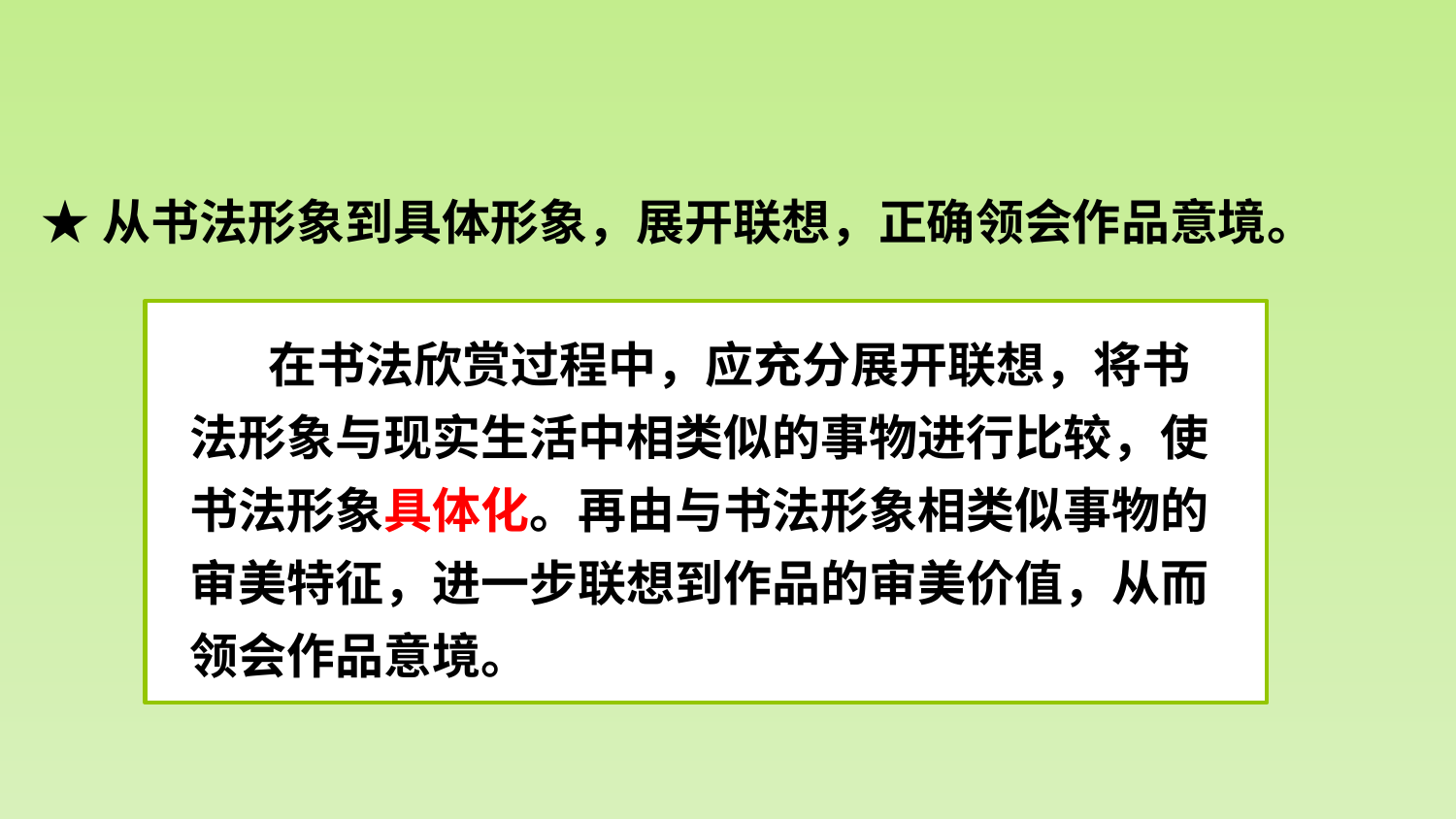

★从书法形象到具体形象，展开联想，正确领会作品意境。

       在书法欣赏过程中，应充分展开联想，将书法形象与现实生活中相类似的事物进行比较，使书法形象具体化。再由与书法形象相类似事物的审美特征，进一步联想到作品的审美价值，从而领会作品意境。